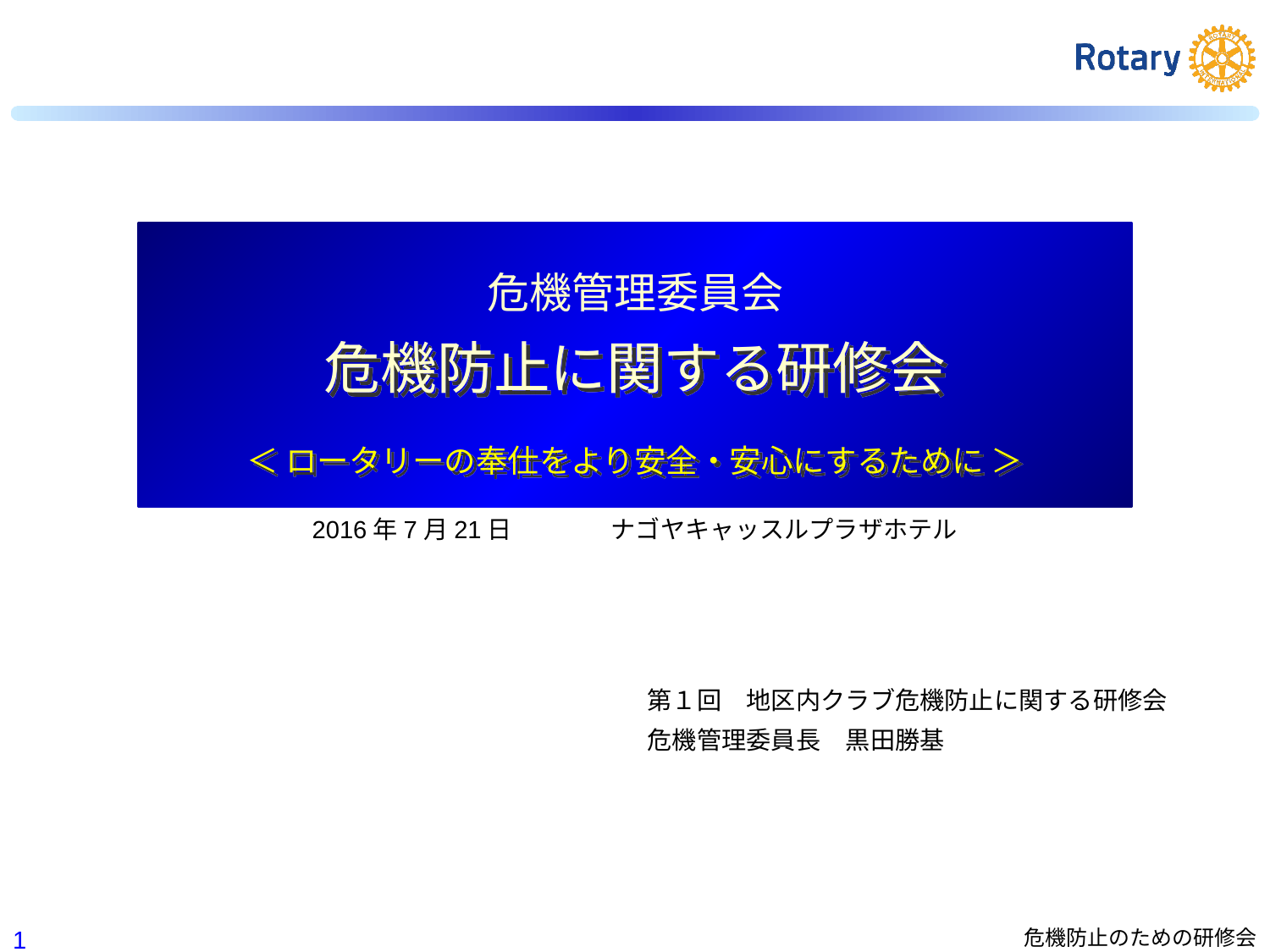

危機管理委員会
危機防止に関する研修会
＜ ロータリーの奉仕をより安全・安心にするために ＞
2016年7月21日　　　　ナゴヤキャッスルプラザホテル
第１回　地区内クラブ危機防止に関する研修会
危機管理委員長　黒田勝基
1
危機防止のための研修会